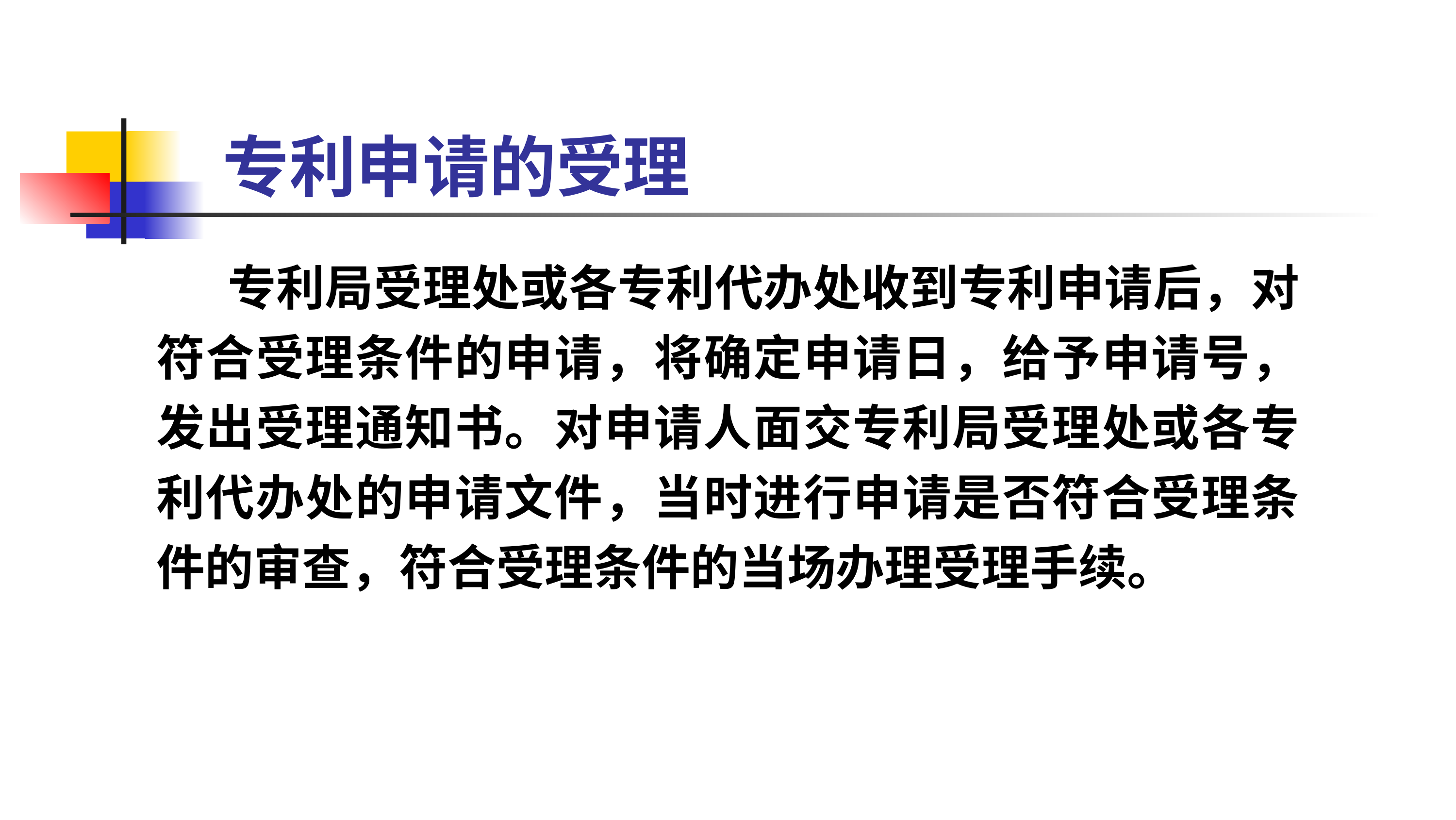

# 专利申请的受理
         专利局受理处或各专利代办处收到专利申请后，对符合受理条件的申请，将确定申请日，给予申请号，发出受理通知书。对申请人面交专利局受理处或各专利代办处的申请文件，当时进行申请是否符合受理条件的审查，符合受理条件的当场办理受理手续。